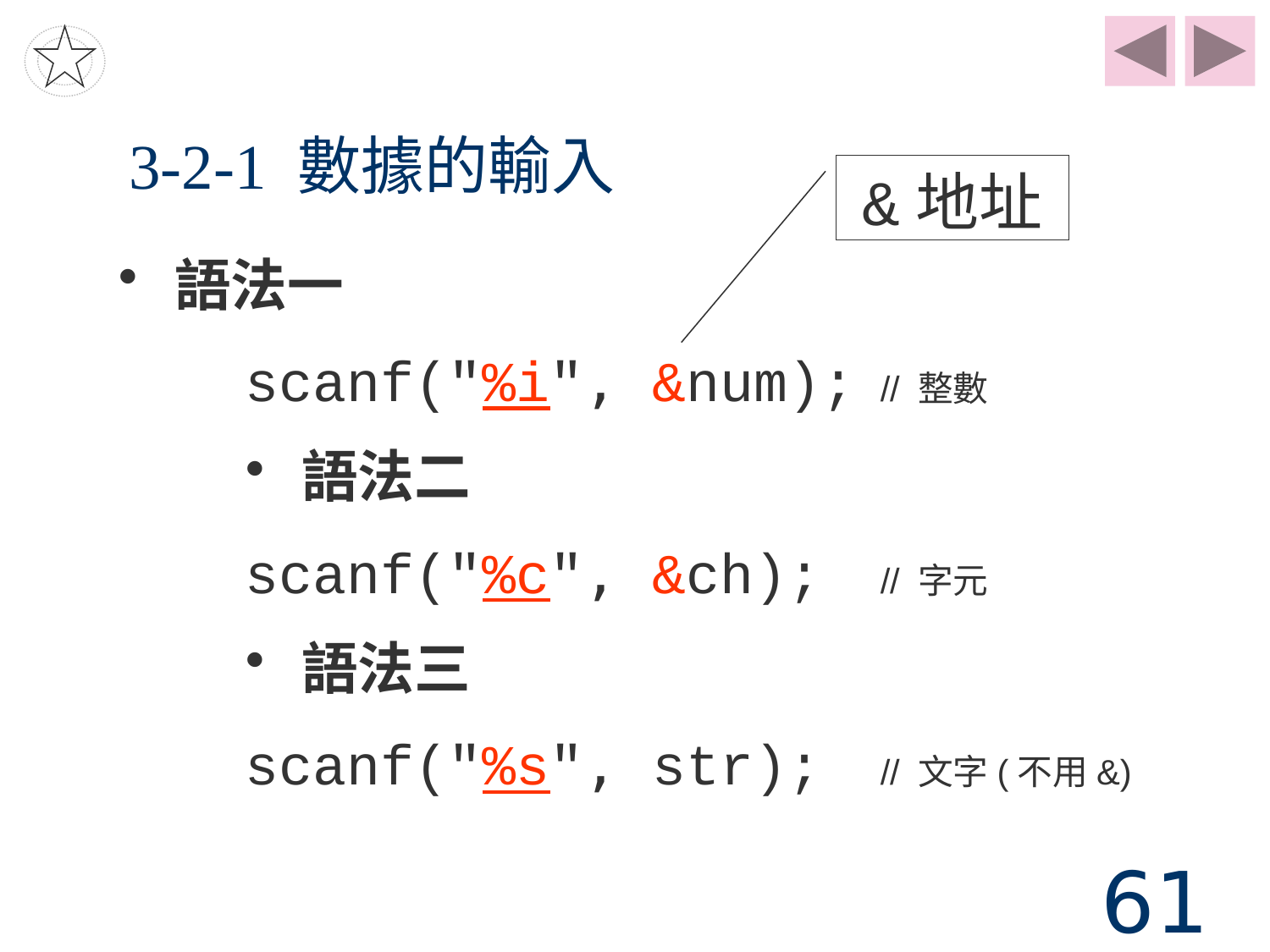

# 3-2-1 數據的輸入
&地址
 語法一
scanf("%i", &num);	// 整數
 語法二
scanf("%c", &ch);	// 字元
 語法三
scanf("%s", str);	// 文字(不用&)
61